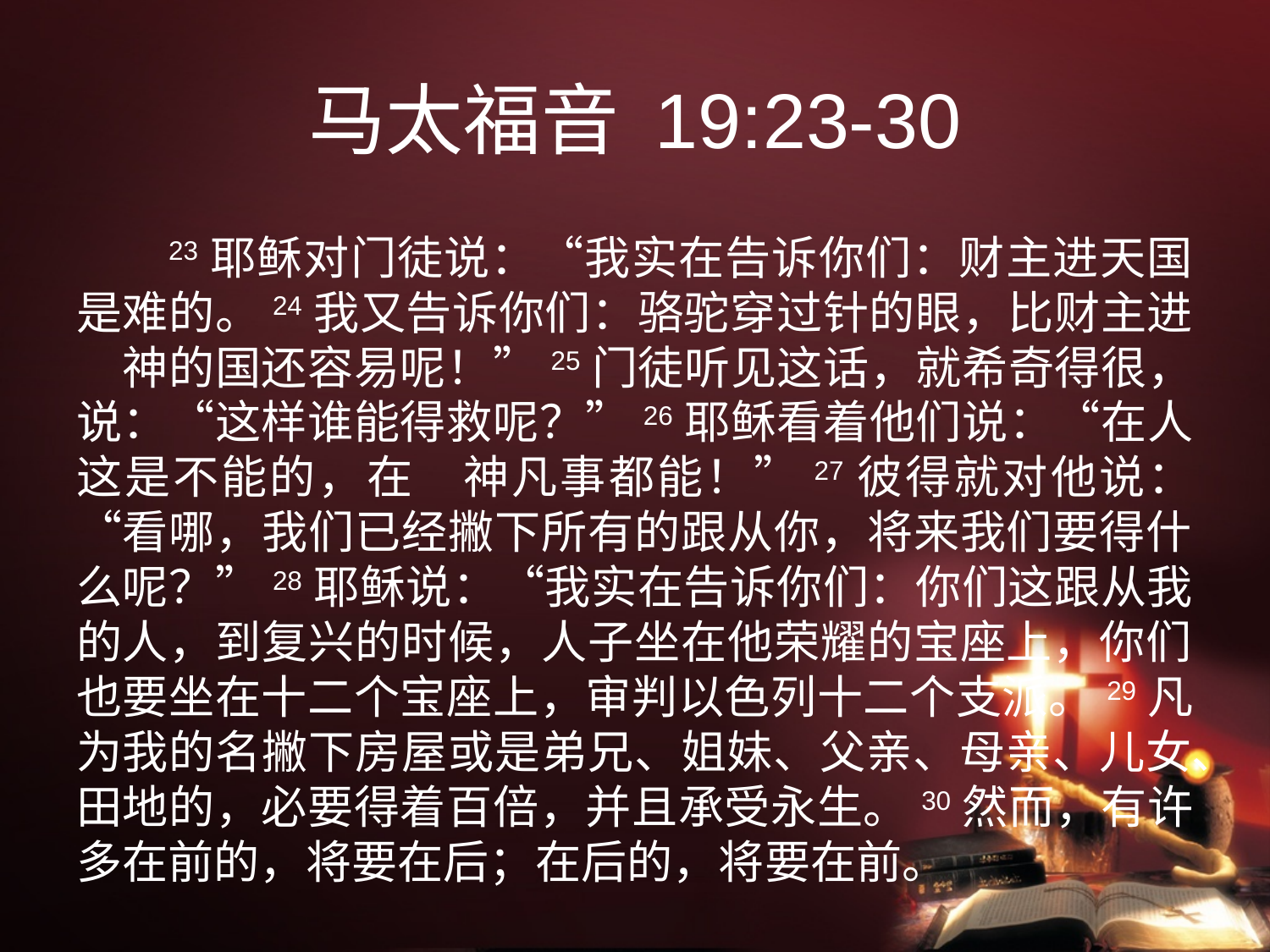

# 马太福音 19:23-30
           23耶稣对门徒说：“我实在告诉你们：财主进天国是难的。24我又告诉你们：骆驼穿过针的眼，比财主进　神的国还容易呢！”25门徒听见这话，就希奇得很，说：“这样谁能得救呢？”26耶稣看着他们说：“在人这是不能的，在　神凡事都能！”27彼得就对他说：“看哪，我们已经撇下所有的跟从你，将来我们要得什么呢？”28耶稣说：“我实在告诉你们：你们这跟从我的人，到复兴的时候，人子坐在他荣耀的宝座上，你们也要坐在十二个宝座上，审判以色列十二个支派。29凡为我的名撇下房屋或是弟兄、姐妹、父亲、母亲、儿女、田地的，必要得着百倍，并且承受永生。30然而，有许多在前的，将要在后；在后的，将要在前。